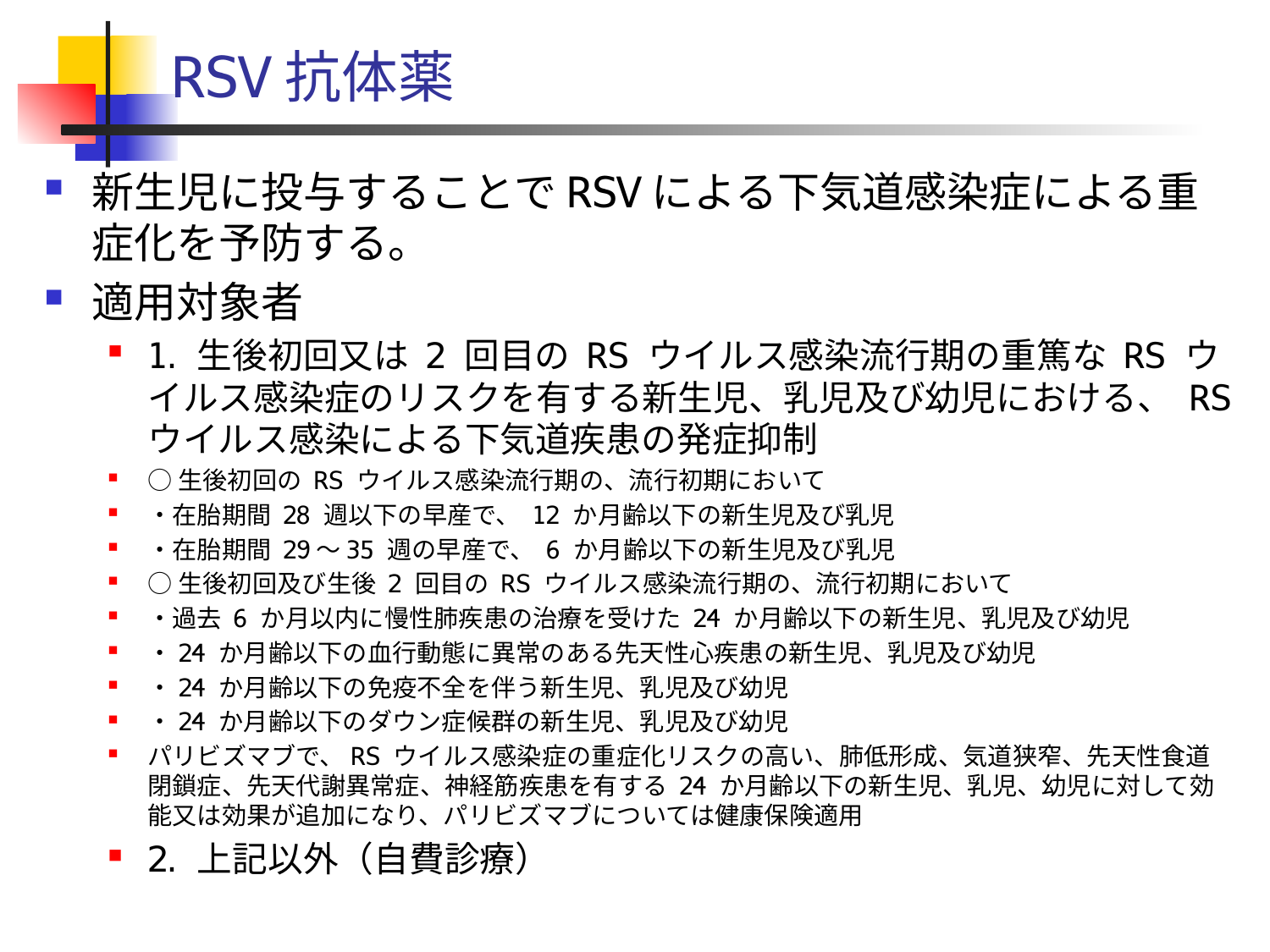

# RSV抗体薬
新生児に投与することでRSVによる下気道感染症による重症化を予防する。
適用対象者
1. 生後初回又は 2 回目の RS ウイルス感染流行期の重篤な RS ウイルス感染症のリスクを有する新生児、乳児及び幼児における、 RS ウイルス感染による下気道疾患の発症抑制
○生後初回の RS ウイルス感染流行期の、流行初期において
・在胎期間 28 週以下の早産で、 12 か月齢以下の新生児及び乳児
・在胎期間 29～35 週の早産で、 6 か月齢以下の新生児及び乳児
○生後初回及び生後 2 回目の RS ウイルス感染流行期の、流行初期において
・過去 6 か月以内に慢性肺疾患の治療を受けた 24 か月齢以下の新生児、乳児及び幼児
・24 か月齢以下の血行動態に異常のある先天性心疾患の新生児、乳児及び幼児
・24 か月齢以下の免疫不全を伴う新生児、乳児及び幼児
・24 か月齢以下のダウン症候群の新生児、乳児及び幼児
パリビズマブで、RS ウイルス感染症の重症化リスクの高い、肺低形成、気道狭窄、先天性食道閉鎖症、先天代謝異常症、神経筋疾患を有する 24 か月齢以下の新生児、乳児、幼児に対して効能又は効果が追加になり、パリビズマブについては健康保険適用
2. 上記以外（自費診療）